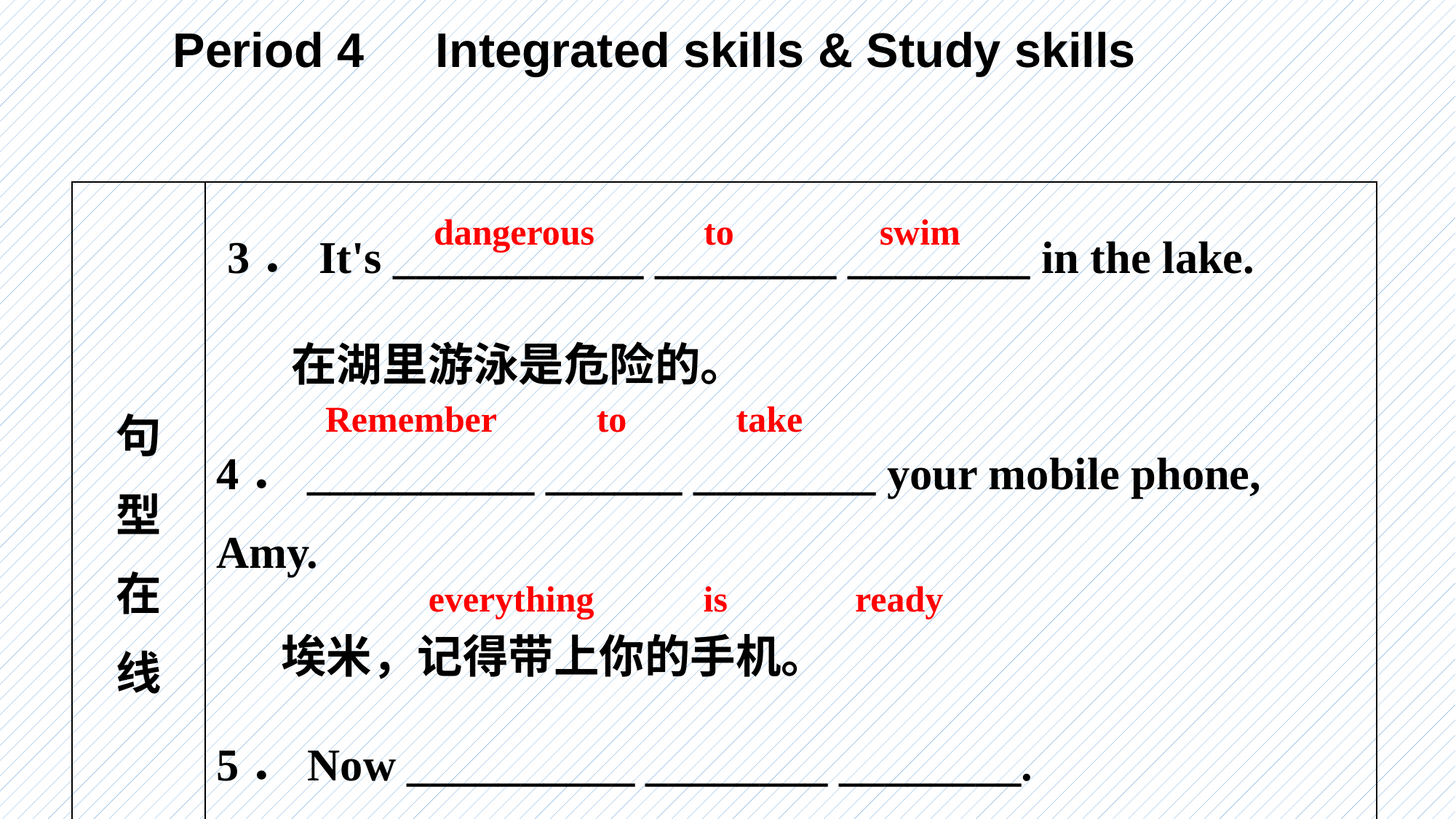

Period 4　Integrated skills & Study skills
| 句 型 在 线 | 3．It's \_\_\_\_\_\_\_\_\_\_\_ \_\_\_\_\_\_\_\_ \_\_\_\_\_\_\_\_ in the lake. 在湖里游泳是危险的。 4．\_\_\_\_\_\_\_\_\_\_ \_\_\_\_\_\_ \_\_\_\_\_\_\_\_ your mobile phone, Amy. 埃米，记得带上你的手机。 5．Now \_\_\_\_\_\_\_\_\_\_ \_\_\_\_\_\_\_\_ \_\_\_\_\_\_\_\_. 现在一切准备就绪。 |
| --- | --- |
dangerous            to                swim

Remember           to            take
everything            is              ready